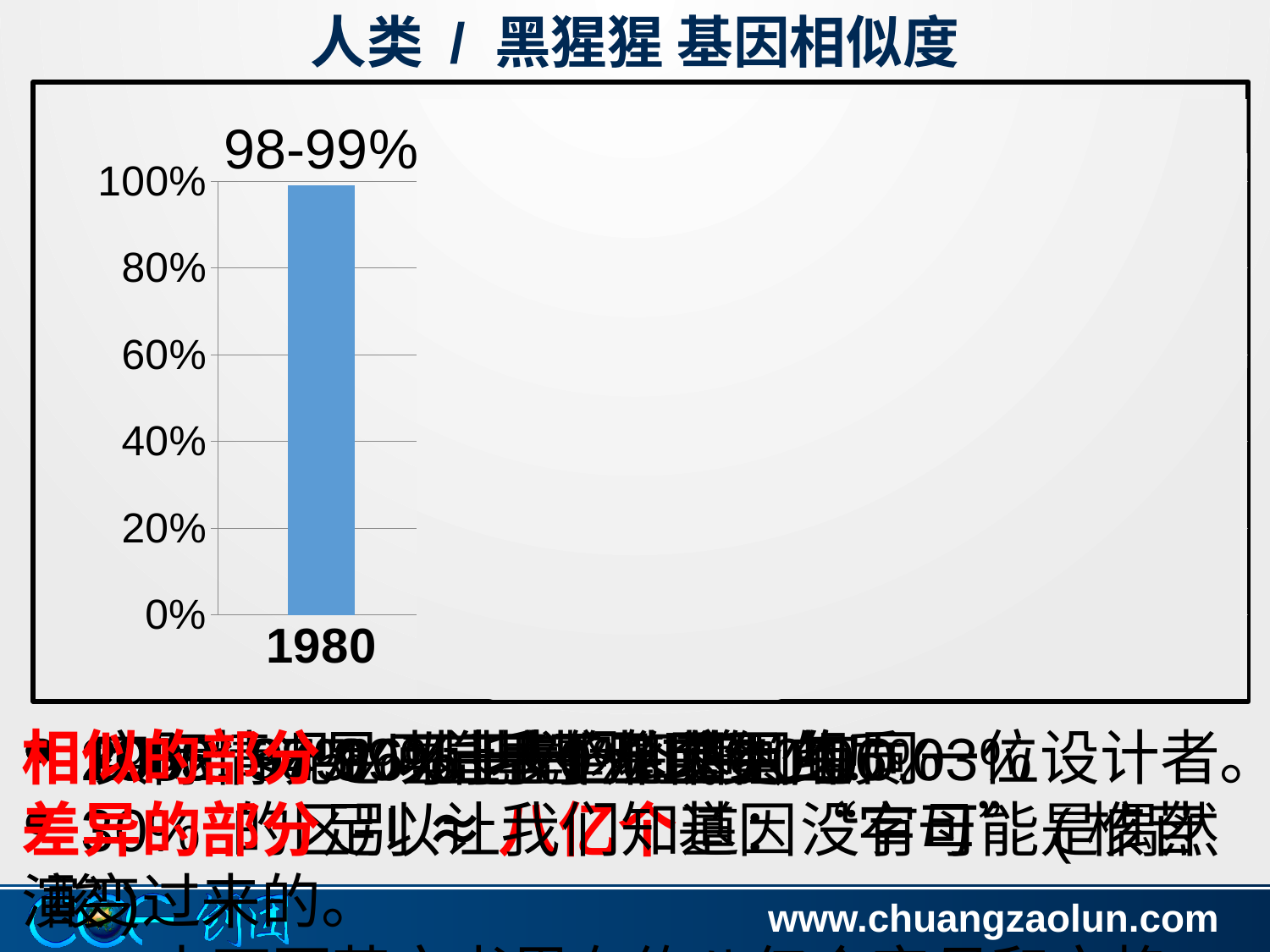

# Human vs. chimp DNA
人类 / 黑猩猩 基因相似度

### Chart

| Category | Regular church attendence |
|---|---|
| 1980 | 0.99 |
| 2002 | 0.9500000000000006 |
| 2003 | 0.8700000000000022 |
| 2005 | 0.7500000000000023 |
| 事实(?) | 0.7000000000000006 |

八亿个区别！
相似的部分足以让我们知道：有同一位设计者。
差异的部分足以让我们知道：没有可能是偶然演变过来的。
 实际情况：可能70%或更少！
 30% 的区别 ≈ 八亿个基因“字母”(核苷酸)
 二十万页英文书里有约八亿个字母和空格
 2003: 87% 基于基因组的0.06%
 1980: 98-99% 基于几个蛋白质
 2005: <75% 基于整个基因组
 2002: 94-96% 基于基因组的0.03%